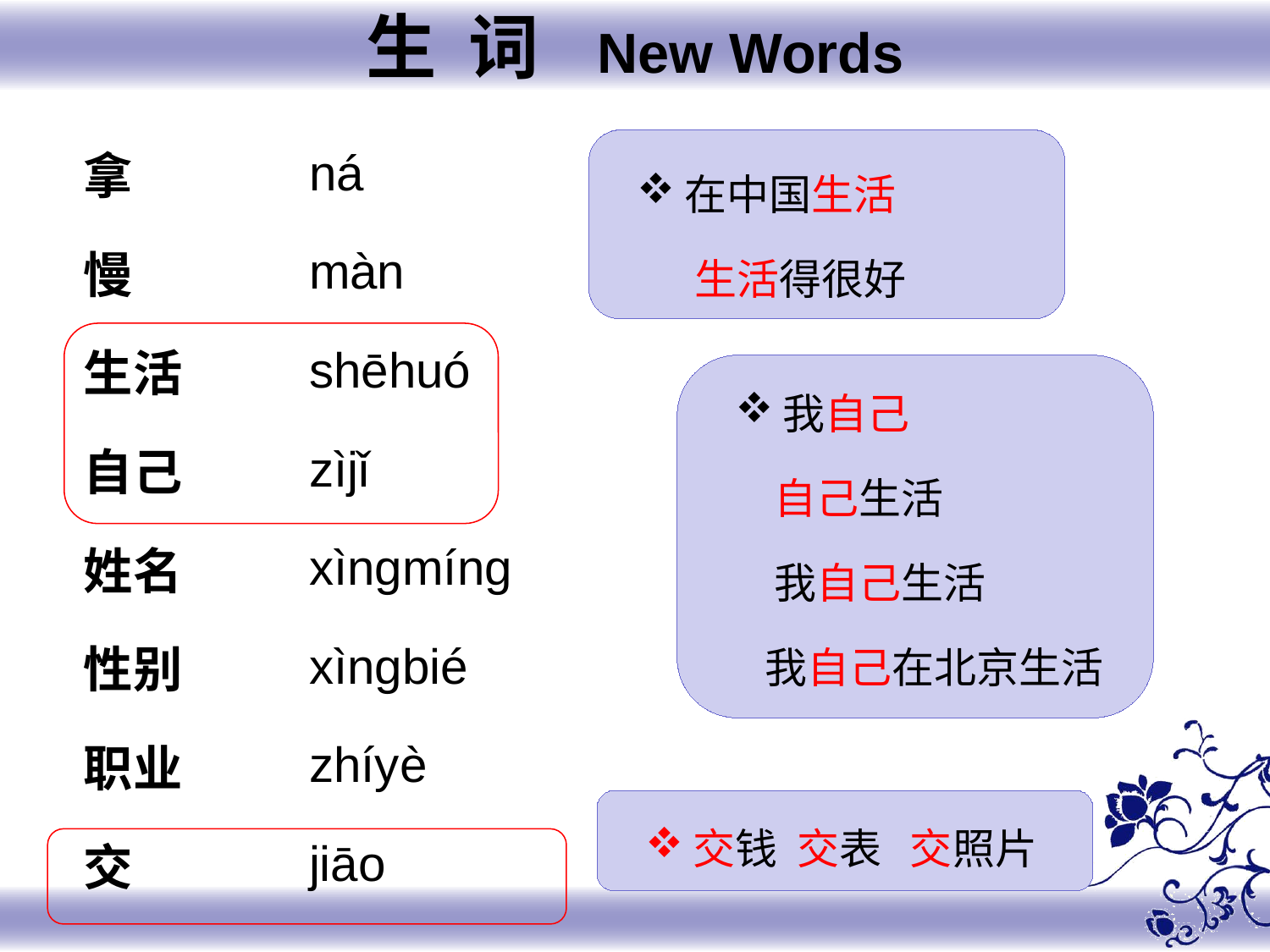

生  词   New Words
ná
màn
shēhuó
zìjǐ
xìngmínɡ
xìngbié
zhíyè
jiāo

拿
慢
生活
自己
姓名
性别
职业
交

在中国生活
     生活得很好

我自己
   自己生活
   我自己生活
  我自己在北京生活

交钱  交表   交照片